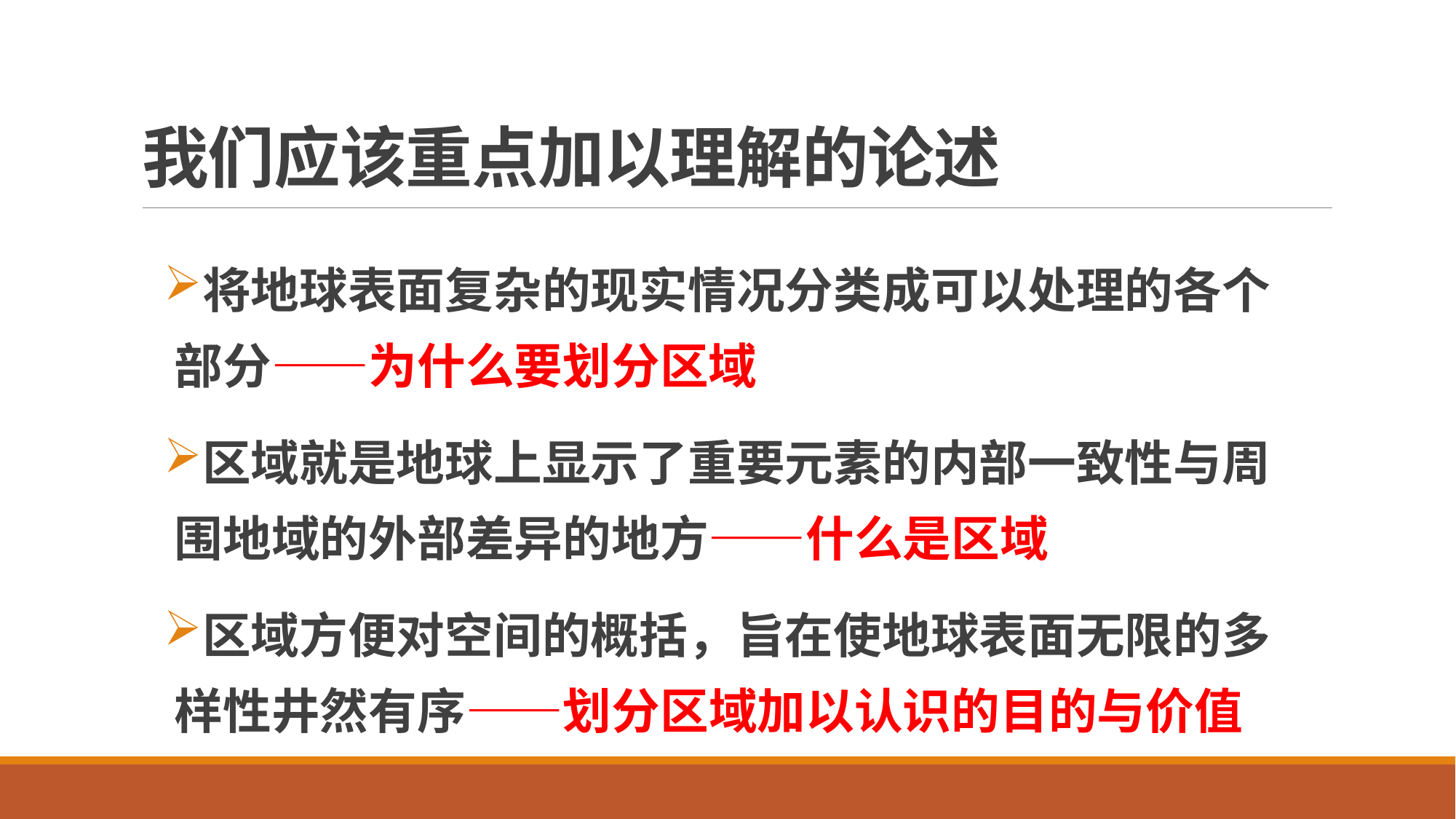

我们应该重点加以理解的论述
将地球表面复杂的现实情况分类成可以处理的各个部分——为什么要划分区域
区域就是地球上显示了重要元素的内部一致性与周围地域的外部差异的地方——什么是区域
区域方便对空间的概括，旨在使地球表面无限的多样性井然有序——划分区域加以认识的目的与价值